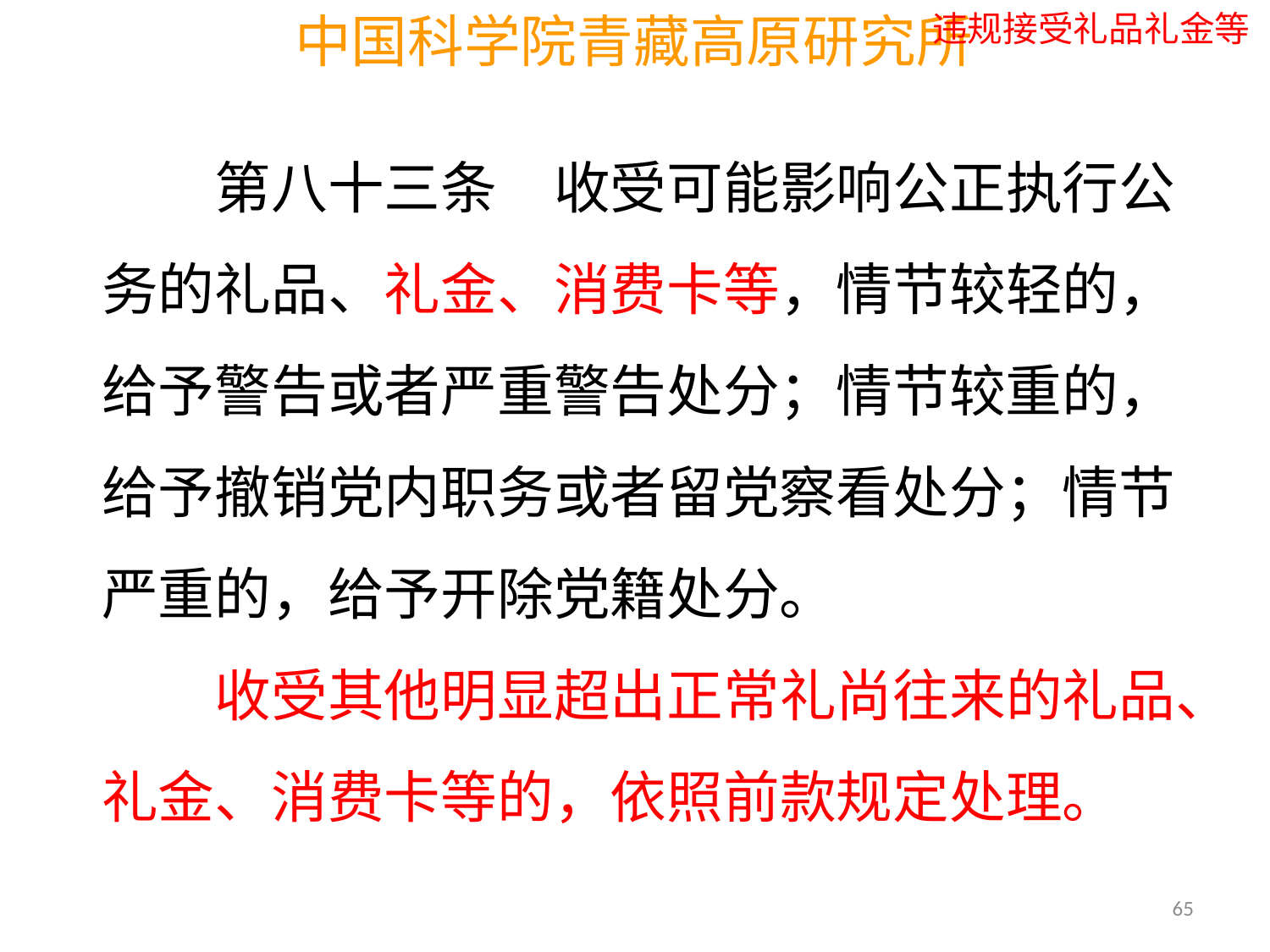

违规接受礼品礼金等
　　第八十三条　收受可能影响公正执行公务的礼品、礼金、消费卡等，情节较轻的，给予警告或者严重警告处分；情节较重的，给予撤销党内职务或者留党察看处分；情节严重的，给予开除党籍处分。
　　收受其他明显超出正常礼尚往来的礼品、礼金、消费卡等的，依照前款规定处理。
65